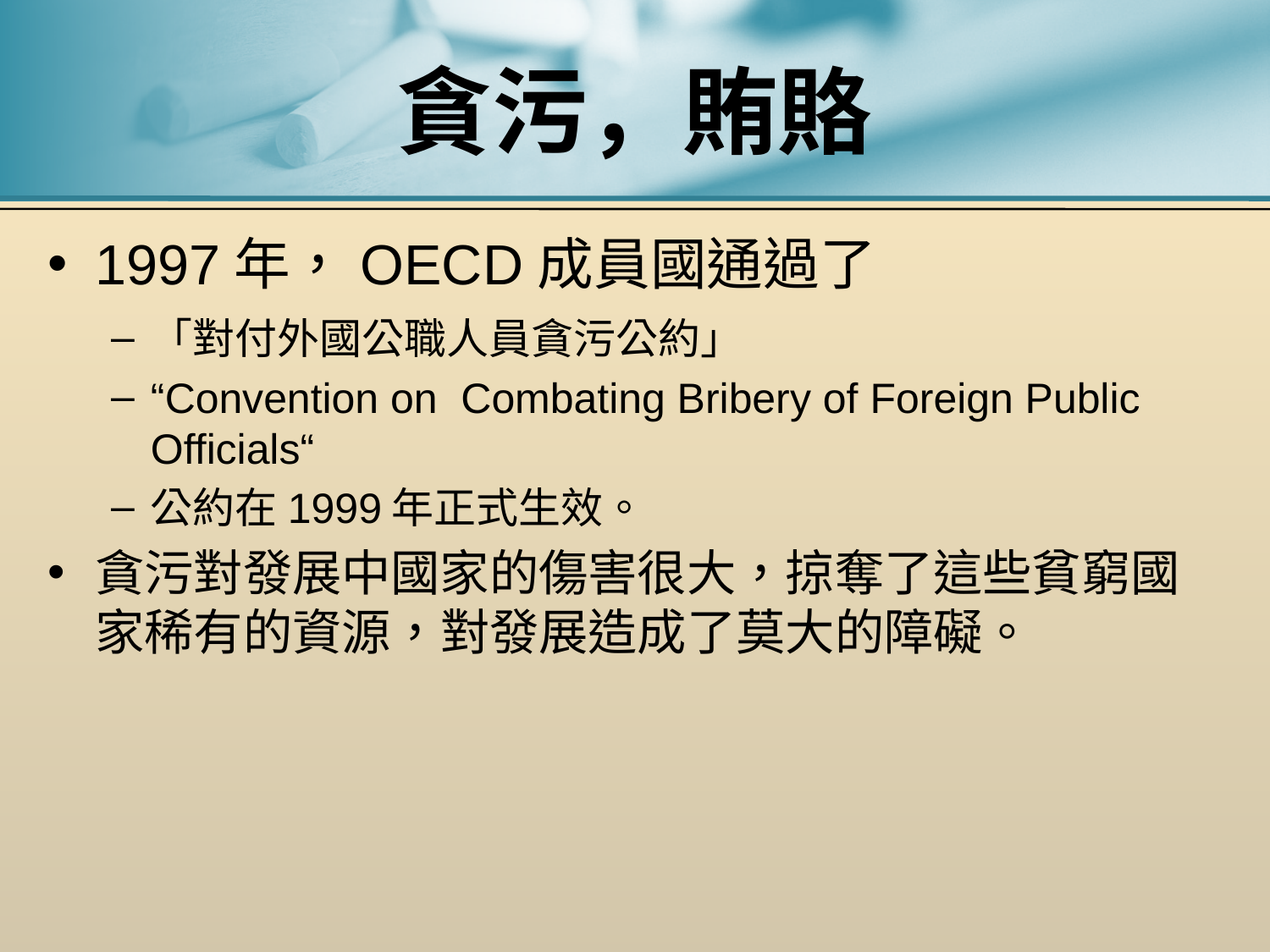

# 貪污，賄賂
1997年，OECD成員國通過了
「對付外國公職人員貪污公約」
“Convention on  Combating Bribery of Foreign Public Officials“
公約在1999年正式生效。
貪污對發展中國家的傷害很大，掠奪了這些貧窮國家稀有的資源，對發展造成了莫大的障礙。